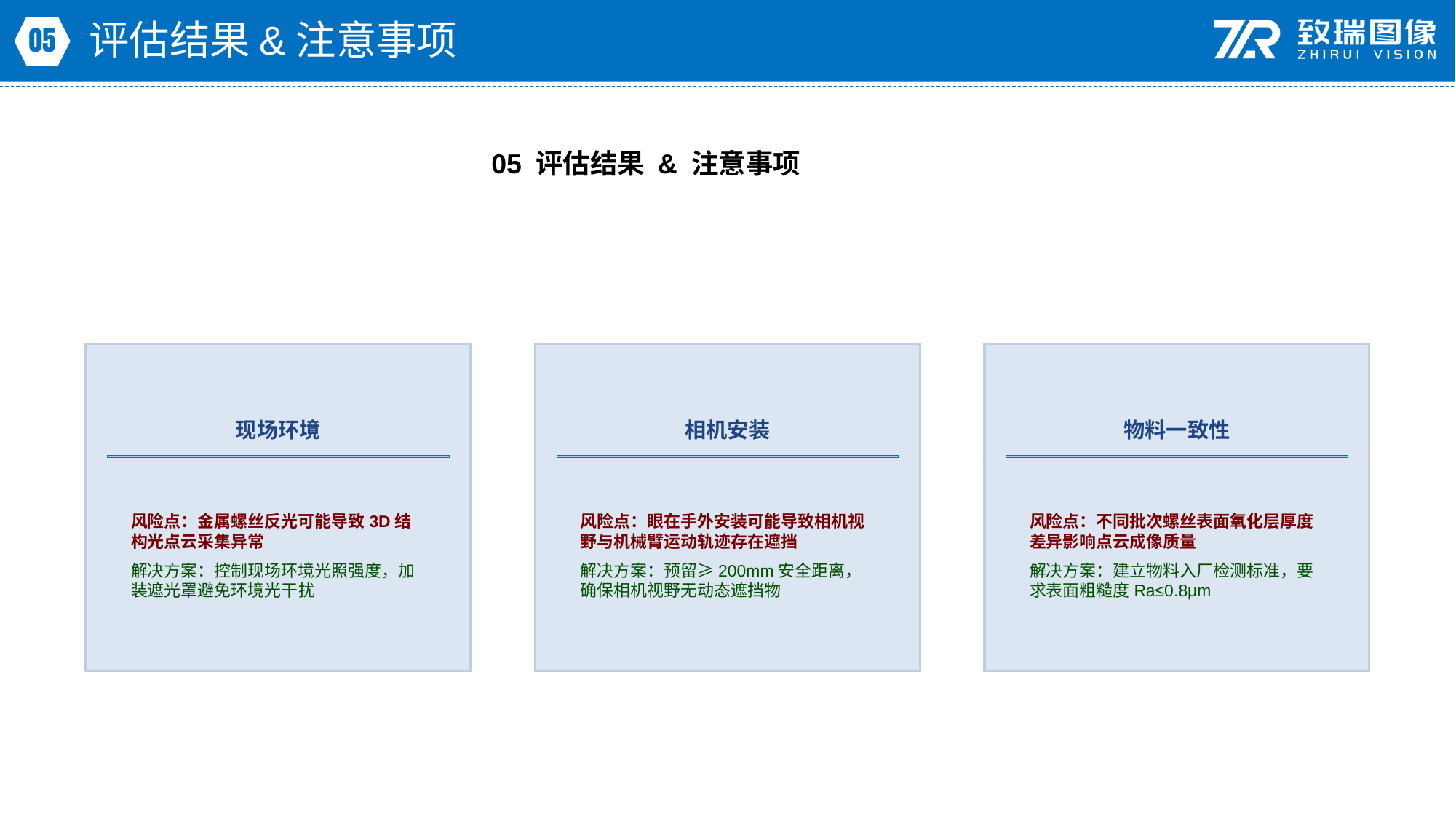

评估结果&注意事项
05

05 评估结果 & 注意事项

现场环境

相机安装

物料一致性

风险点：金属螺丝反光可能导致3D结构光点云采集异常
解决方案：控制现场环境光照强度，加装遮光罩避免环境光干扰

风险点：眼在手外安装可能导致相机视野与机械臂运动轨迹存在遮挡
解决方案：预留≥200mm安全距离，确保相机视野无动态遮挡物

风险点：不同批次螺丝表面氧化层厚度差异影响点云成像质量
解决方案：建立物料入厂检测标准，要求表面粗糙度Ra≤0.8μm